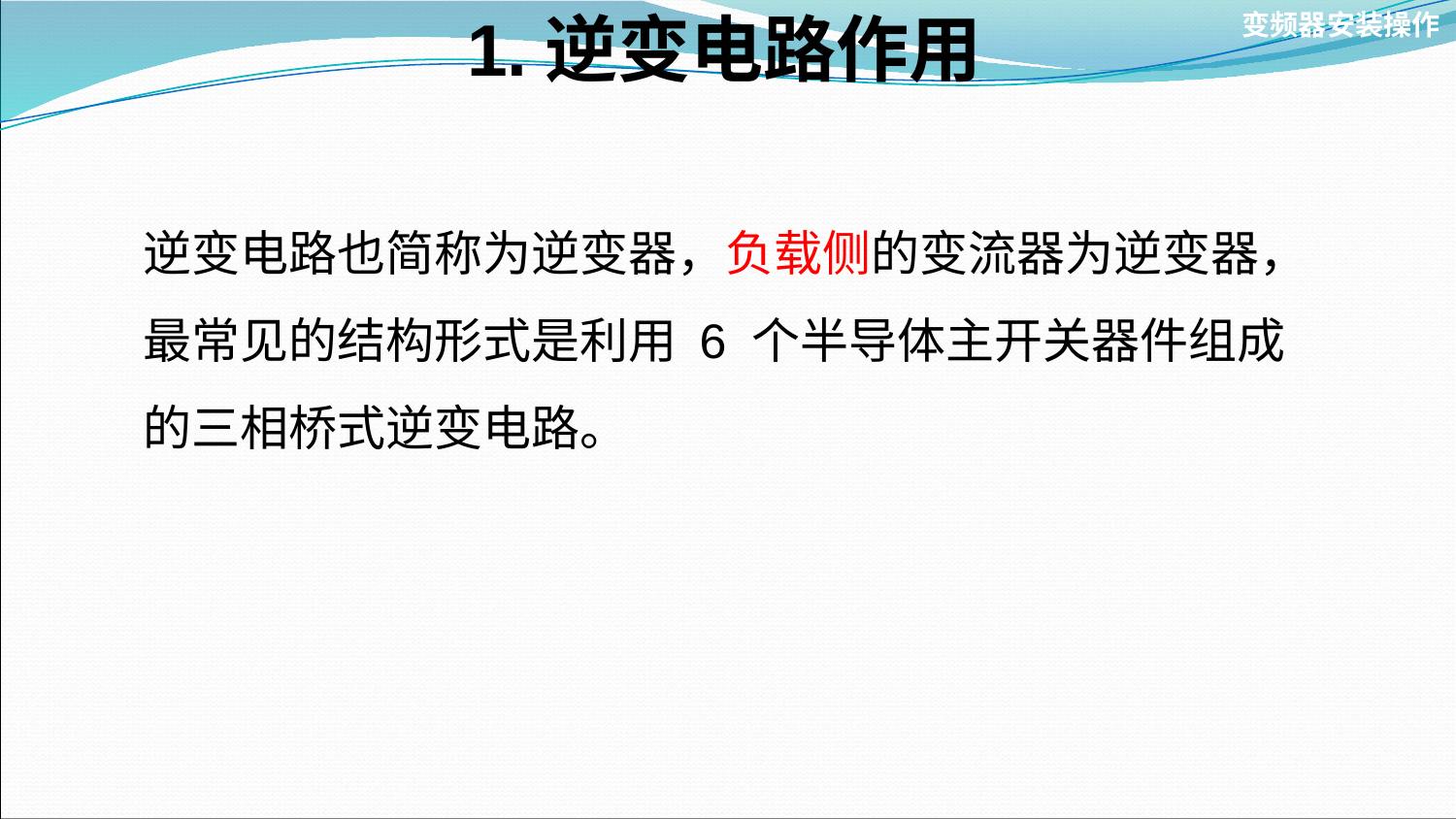

变频器安装操作
# 1.逆变电路作用
逆变电路也简称为逆变器，负载侧的变流器为逆变器，最常见的结构形式是利用 6 个半导体主开关器件组成的三相桥式逆变电路。
5